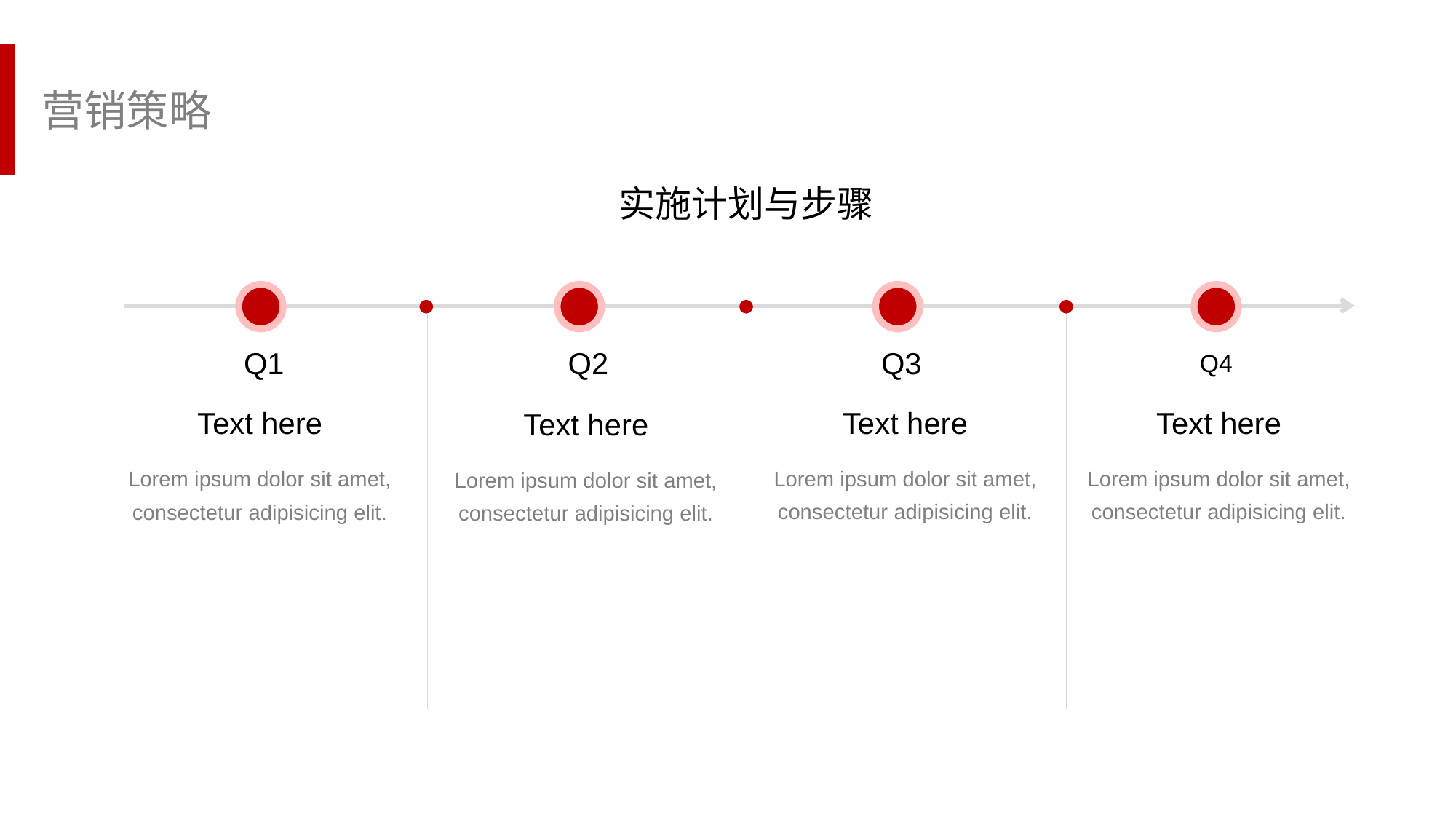

营销策略
实施计划与步骤

Q1
Q2
Q3
Q4
Text here
Text here
Text here
Text here
Lorem ipsum dolor sit amet, consectetur adipisicing elit.
Lorem ipsum dolor sit amet, consectetur adipisicing elit.
Lorem ipsum dolor sit amet, consectetur adipisicing elit.
Lorem ipsum dolor sit amet, consectetur adipisicing elit.